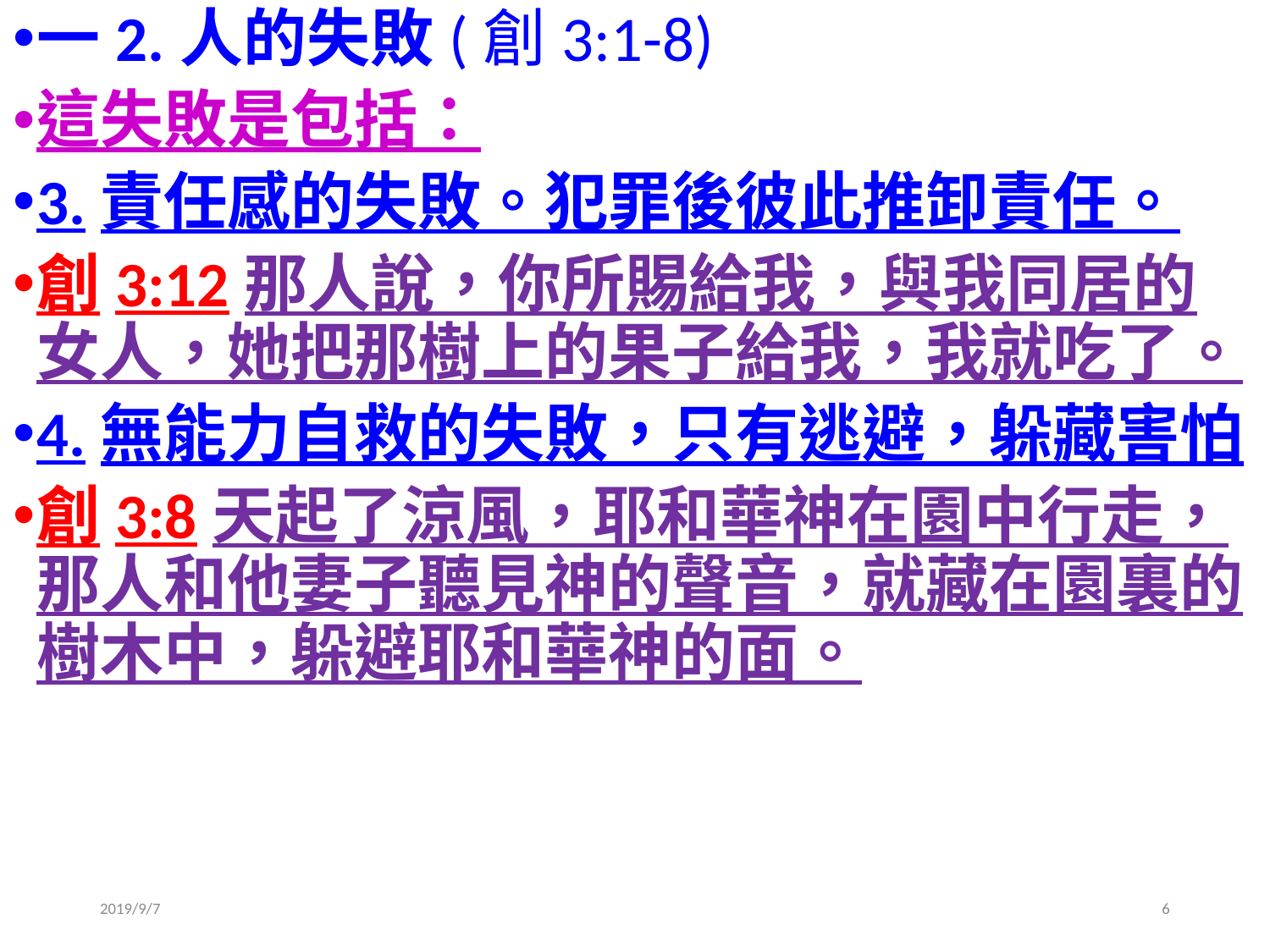

一2.人的失敗(創3:1-8)
這失敗是包括：
3.責任感的失敗。犯罪後彼此推卸責任。
創3:12那人說，你所賜給我，與我同居的女人，她把那樹上的果子給我，我就吃了。
4.無能力自救的失敗，只有逃避，躲藏害怕
創3:8天起了涼風，耶和華神在園中行走，那人和他妻子聽見神的聲音，就藏在園裏的樹木中，躲避耶和華神的面。

2019/9/7
6